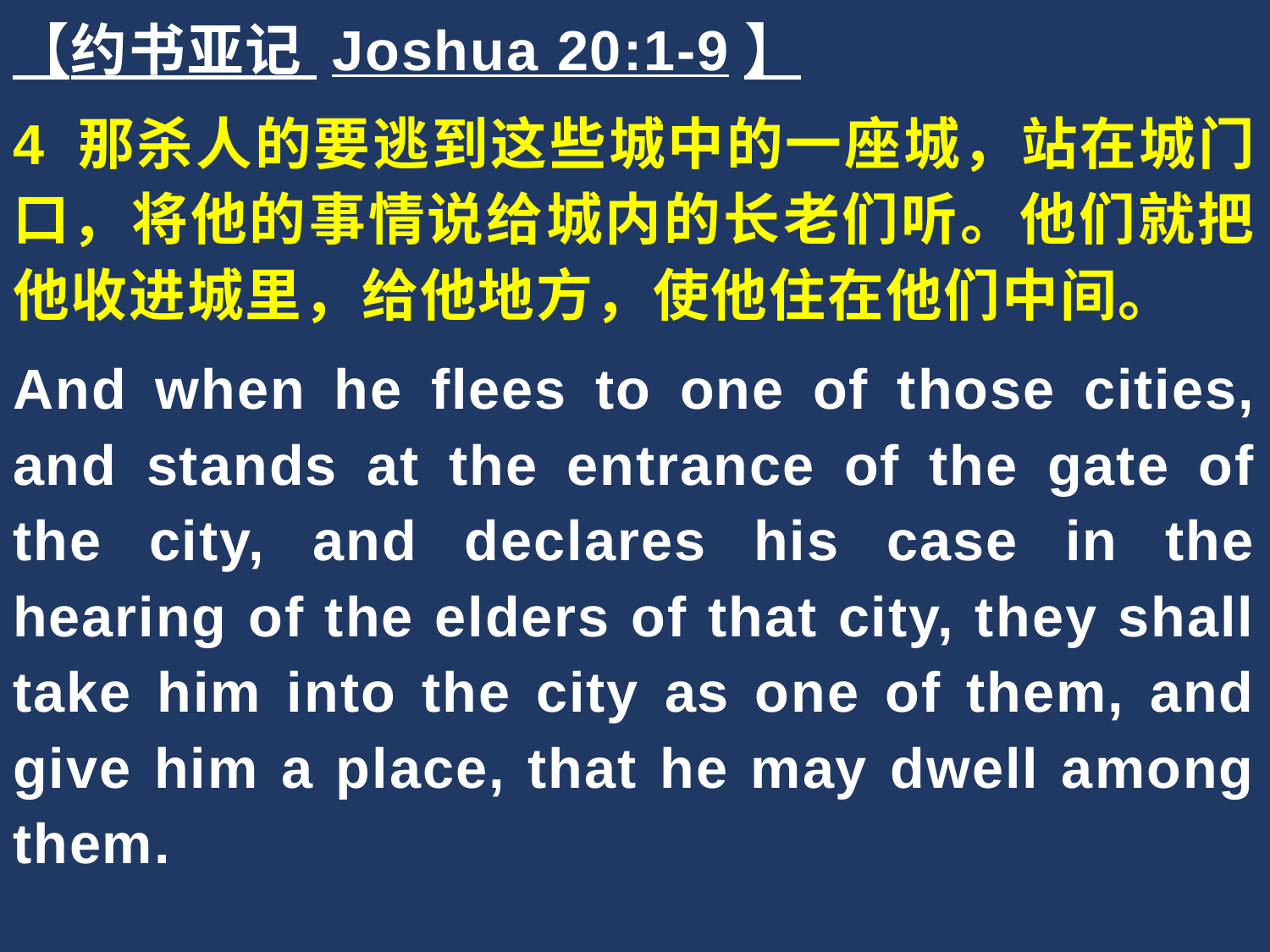

【约书亚记 Joshua 20:1-9】
4 那杀人的要逃到这些城中的一座城，站在城门口，将他的事情说给城内的长老们听。他们就把他收进城里，给他地方，使他住在他们中间。
And when he flees to one of those cities, and stands at the entrance of the gate of the city, and declares his case in the hearing of the elders of that city, they shall take him into the city as one of them, and give him a place, that he may dwell among them.